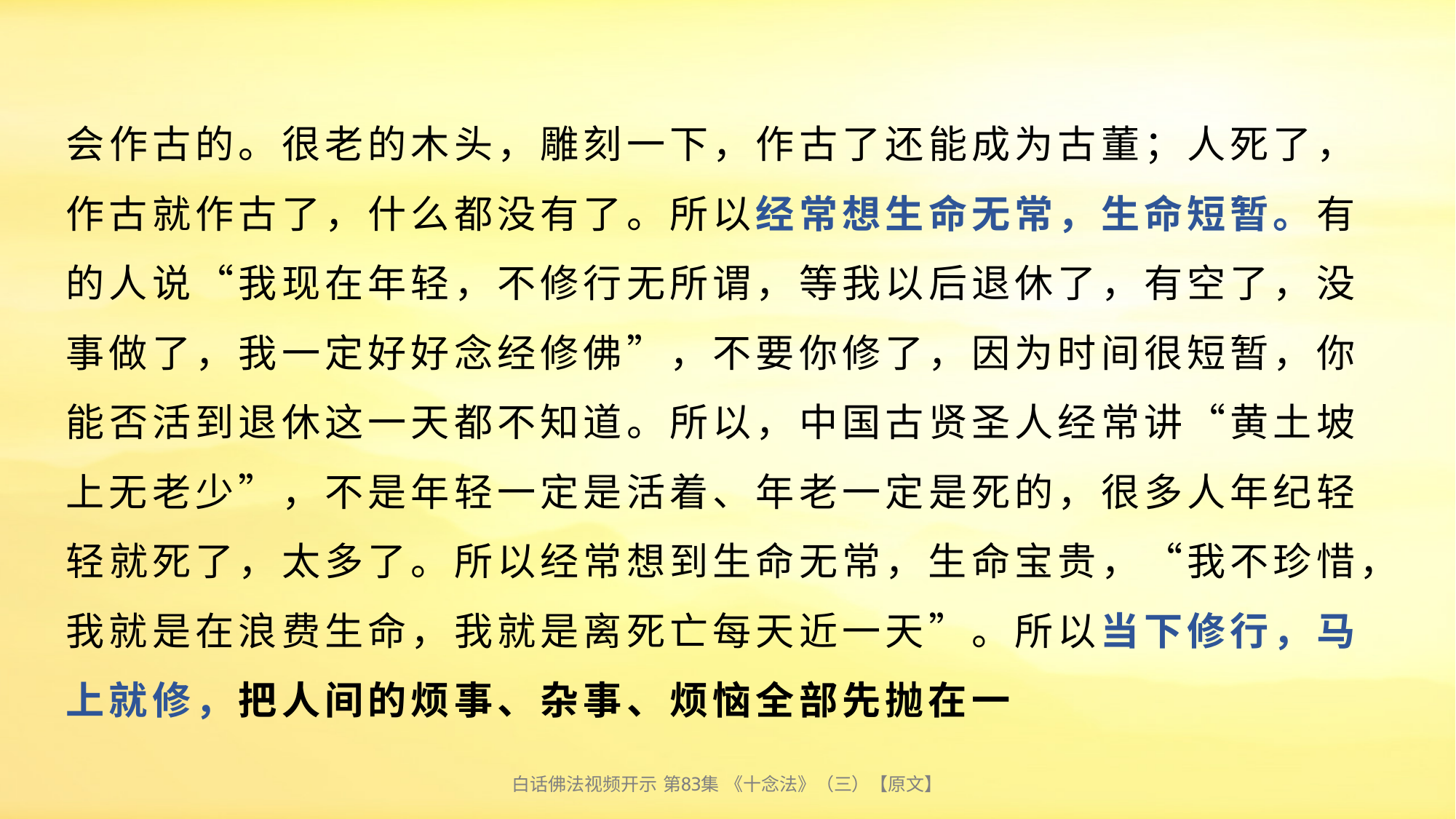

# 会作古的。很老的木头，雕刻一下，作古了还能成为古董；人死了，作古就作古了，什么都没有了。所以经常想生命无常，生命短暂。有的人说“我现在年轻，不修行无所谓，等我以后退休了，有空了，没事做了，我一定好好念经修佛”，不要你修了，因为时间很短暂，你能否活到退休这一天都不知道。所以，中国古贤圣人经常讲“黄土坡上无老少”，不是年轻一定是活着、年老一定是死的，很多人年纪轻轻就死了，太多了。所以经常想到生命无常，生命宝贵，“我不珍惜，我就是在浪费生命，我就是离死亡每天近一天”。所以当下修行，马上就修，把人间的烦事、杂事、烦恼全部先抛在一
白话佛法视频开示 第83集 《十念法》（三）【原文】